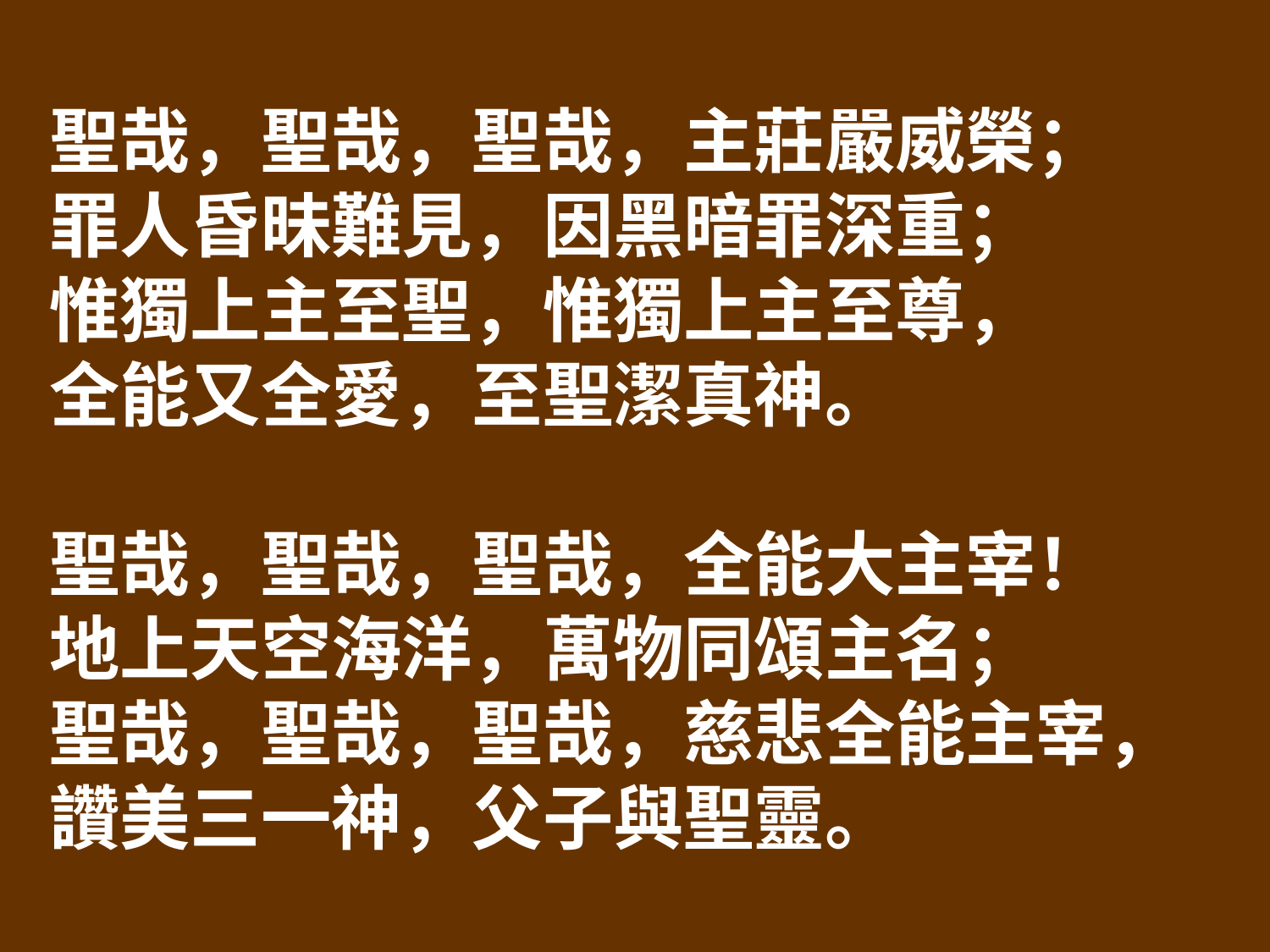

聖哉，聖哉，聖哉，主莊嚴威榮；
罪人昏昧難見，因黑暗罪深重；
惟獨上主至聖，惟獨上主至尊，
全能又全愛，至聖潔真神。

聖哉，聖哉，聖哉，全能大主宰！
地上天空海洋，萬物同頌主名；
聖哉，聖哉，聖哉，慈悲全能主宰，
讚美三一神，父子與聖靈。